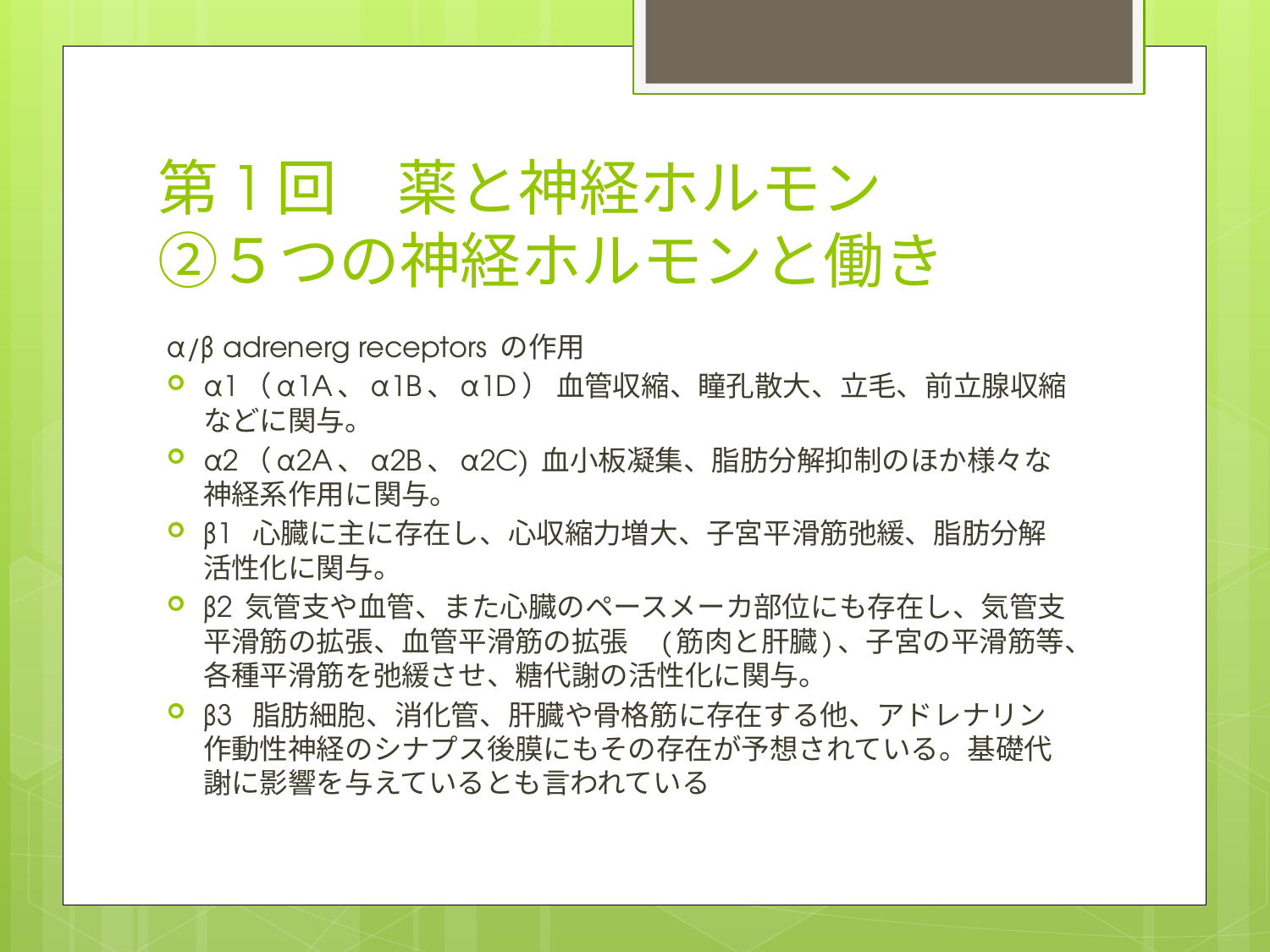

# 第1回　薬と神経ホルモン ②５つの神経ホルモンと働き
α/β adrenerg receptors の作用
α1（α1A、α1B、α1D） 血管収縮、瞳孔散大、立毛、前立腺収縮などに関与。
α2（α2A、α2B、α2C) 血小板凝集、脂肪分解抑制のほか様々な神経系作用に関与。
β1  心臓に主に存在し、心収縮力増大、子宮平滑筋弛緩、脂肪分解活性化に関与。
β2 気管支や血管、また心臓のペースメーカ部位にも存在し、気管支平滑筋の拡張、血管平滑筋の拡張　(筋肉と肝臓)、子宮の平滑筋等、各種平滑筋を弛緩させ、糖代謝の活性化に関与。
β3  脂肪細胞、消化管、肝臓や骨格筋に存在する他、アドレナリン作動性神経のシナプス後膜にもその存在が予想されている。基礎代謝に影響を与えているとも言われている